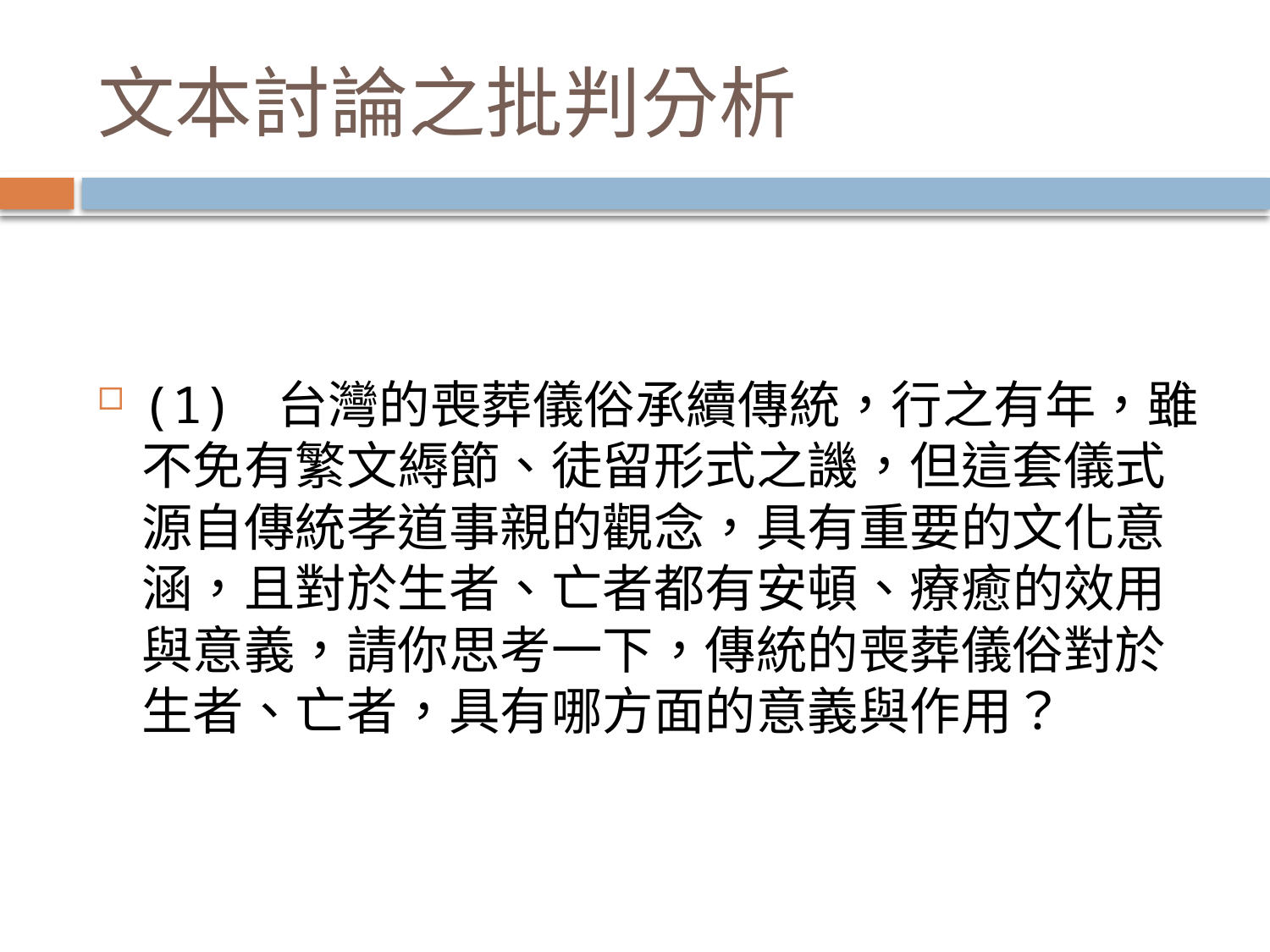

# 文本討論之批判分析
(1) 台灣的喪葬儀俗承續傳統，行之有年，雖不免有繁文縟節、徒留形式之譏，但這套儀式源自傳統孝道事親的觀念，具有重要的文化意涵，且對於生者、亡者都有安頓、療癒的效用與意義，請你思考一下，傳統的喪葬儀俗對於生者、亡者，具有哪方面的意義與作用？